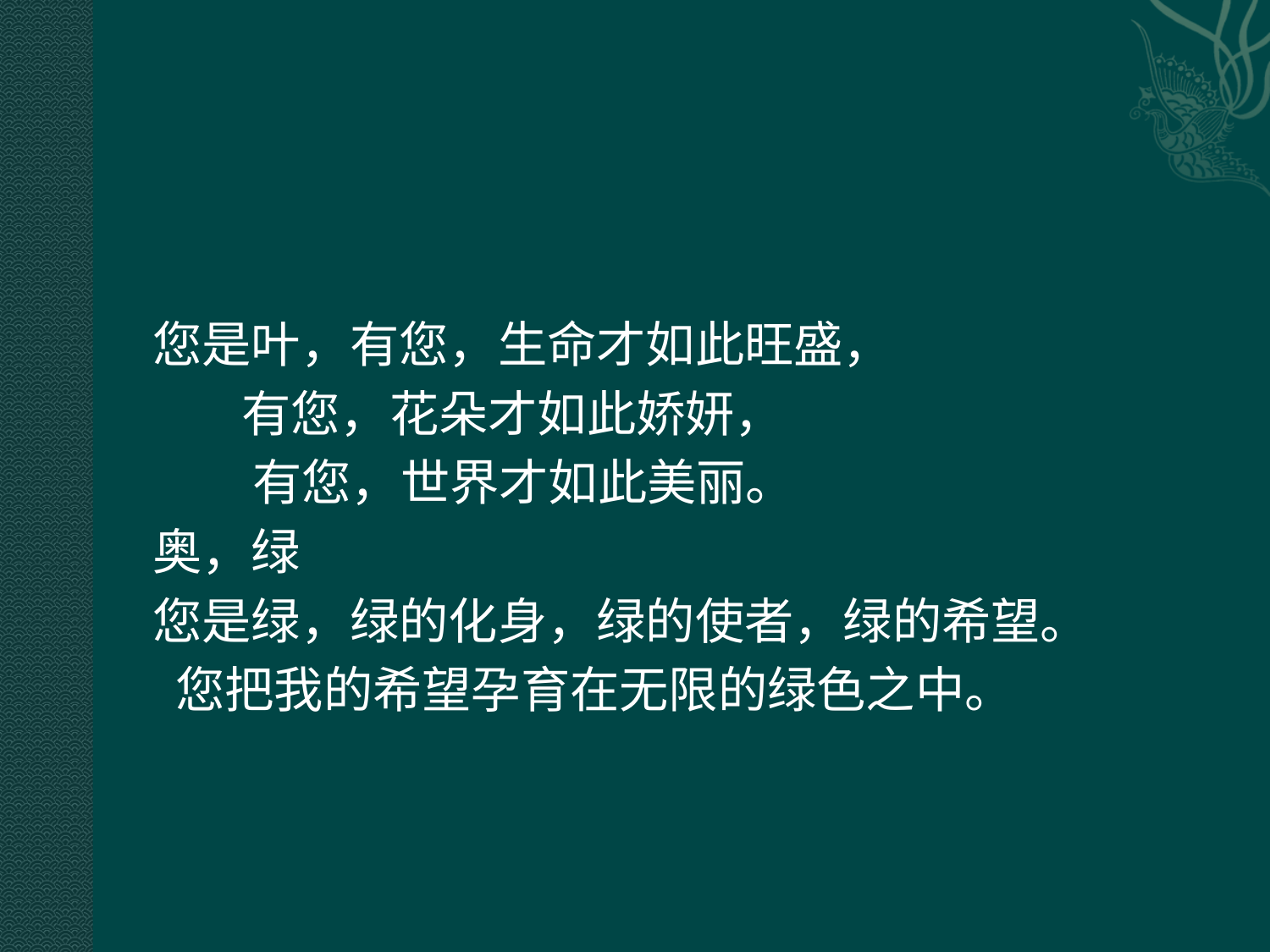

#

您是叶，有您，生命才如此旺盛，
       有您，花朵才如此娇妍，
        有您，世界才如此美丽。
奥，绿
您是绿，绿的化身，绿的使者，绿的希望。
 您把我的希望孕育在无限的绿色之中。